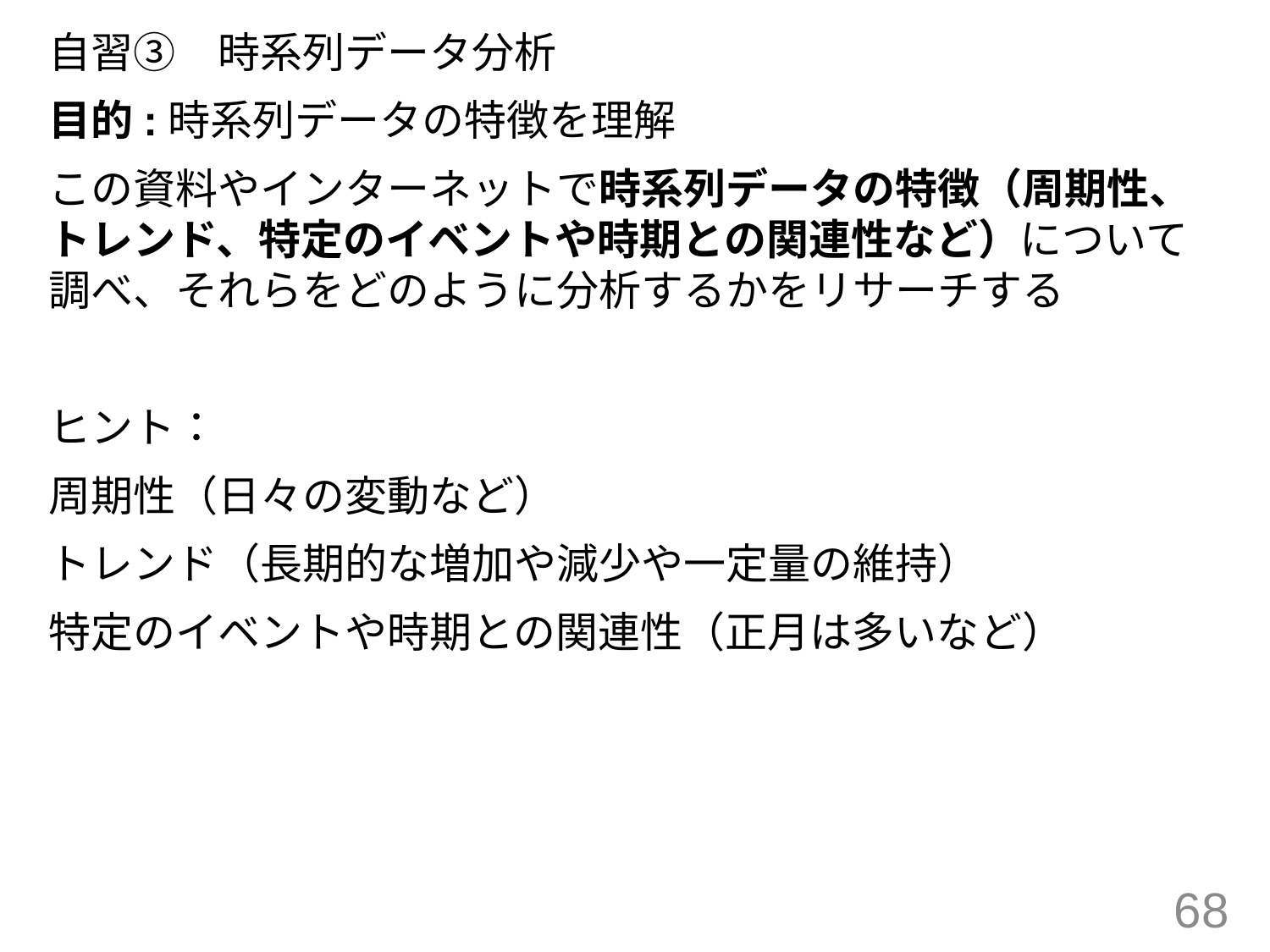

自習③　時系列データ分析
目的:時系列データの特徴を理解
この資料やインターネットで時系列データの特徴（周期性、トレンド、特定のイベントや時期との関連性など）について調べ、それらをどのように分析するかをリサーチする

ヒント：
周期性（日々の変動など）
トレンド（長期的な増加や減少や一定量の維持）
特定のイベントや時期との関連性（正月は多いなど）
68